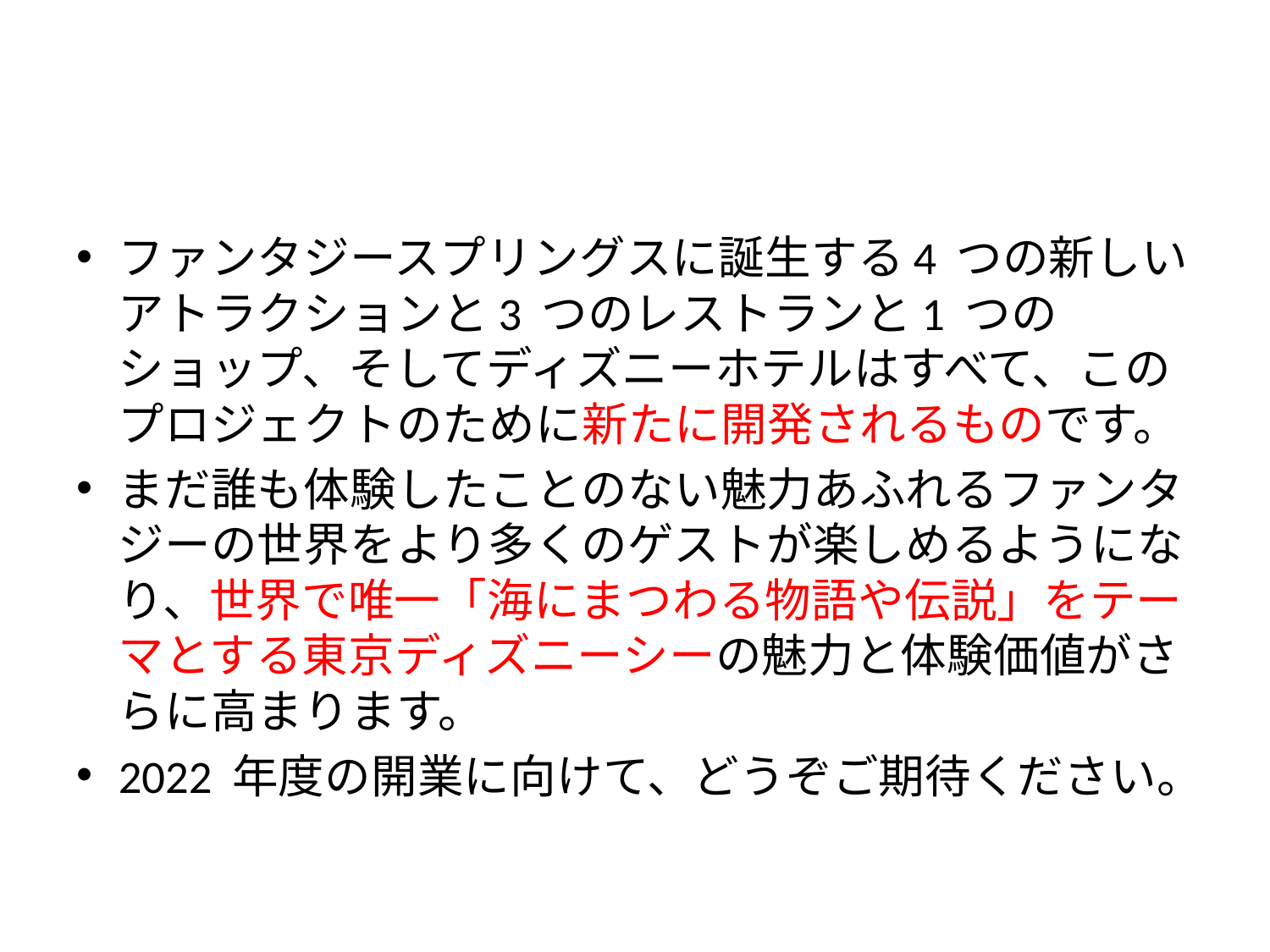

#
ファンタジースプリングスに誕生する4 つの新しいアトラクションと3 つのレストランと1 つのショップ、そしてディズニーホテルはすべて、このプロジェクトのために新たに開発されるものです。
まだ誰も体験したことのない魅力あふれるファンタジーの世界をより多くのゲストが楽しめるようになり、世界で唯一「海にまつわる物語や伝説」をテーマとする東京ディズニーシーの魅力と体験価値がさらに高まります。
2022 年度の開業に向けて、どうぞご期待ください。